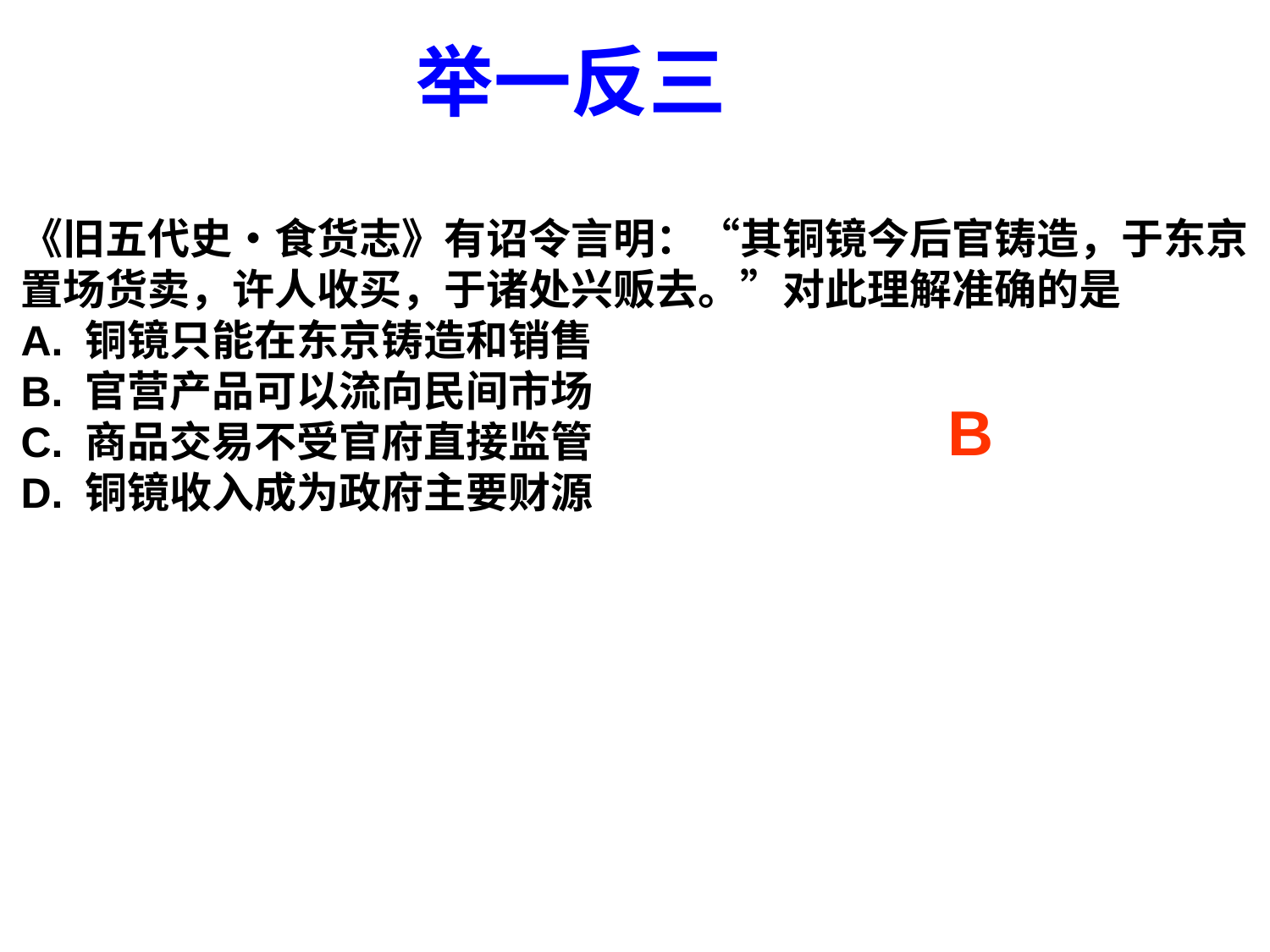

举一反三
《旧五代史•食货志》有诏令言明：“其铜镜今后官铸造，于东京置场货卖，许人收买，于诸处兴贩去。”对此理解准确的是
A. 铜镜只能在东京铸造和销售
B. 官营产品可以流向民间市场
C. 商品交易不受官府直接监管
D. 铜镜收入成为政府主要财源
B